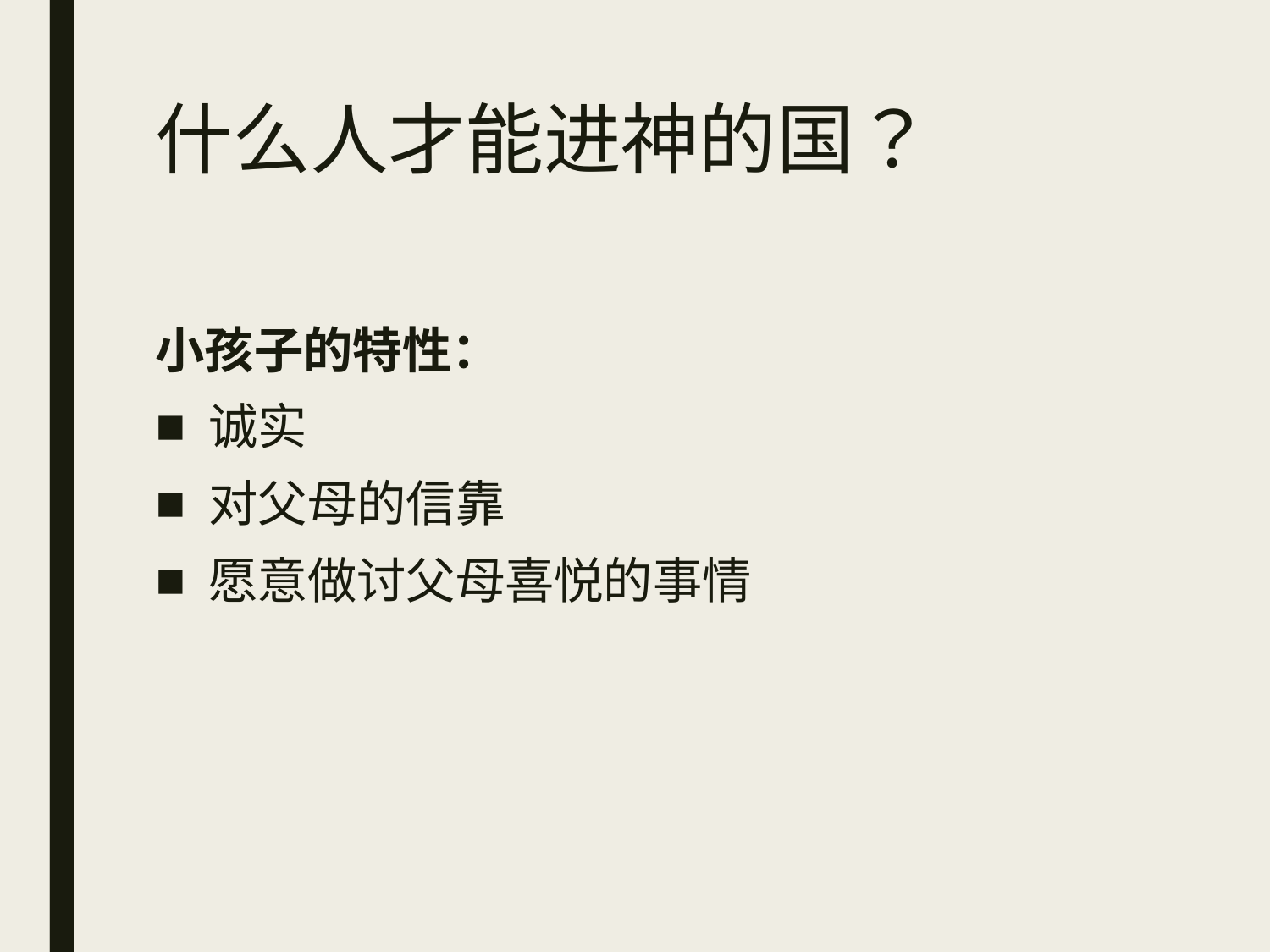

# 什么人才能进神的国？
小孩子的特性：
诚实
对父母的信靠
愿意做讨父母喜悦的事情